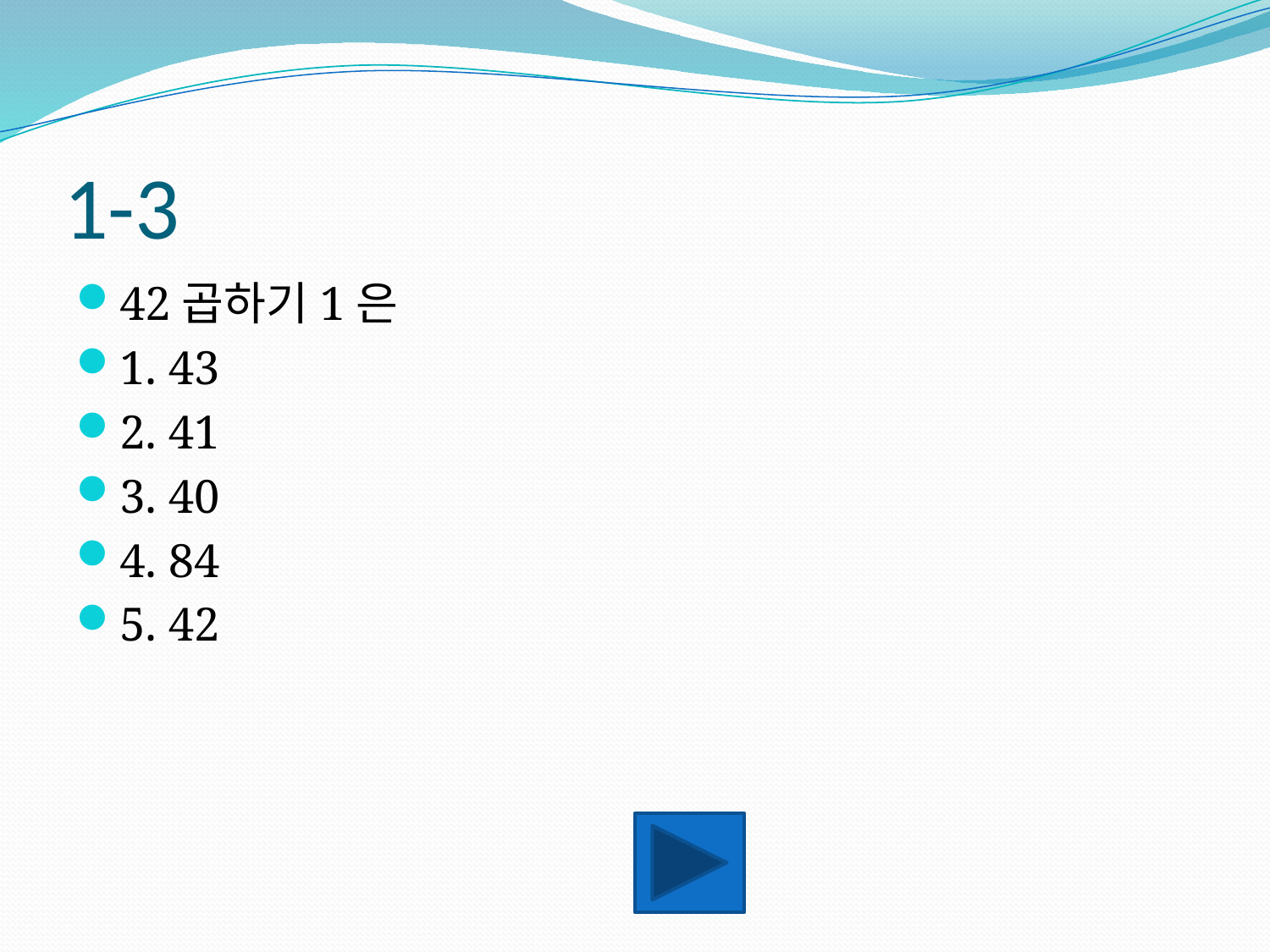

# 1-3
42곱하기1은
1. 43
2. 41
3. 40
4. 84
5. 42